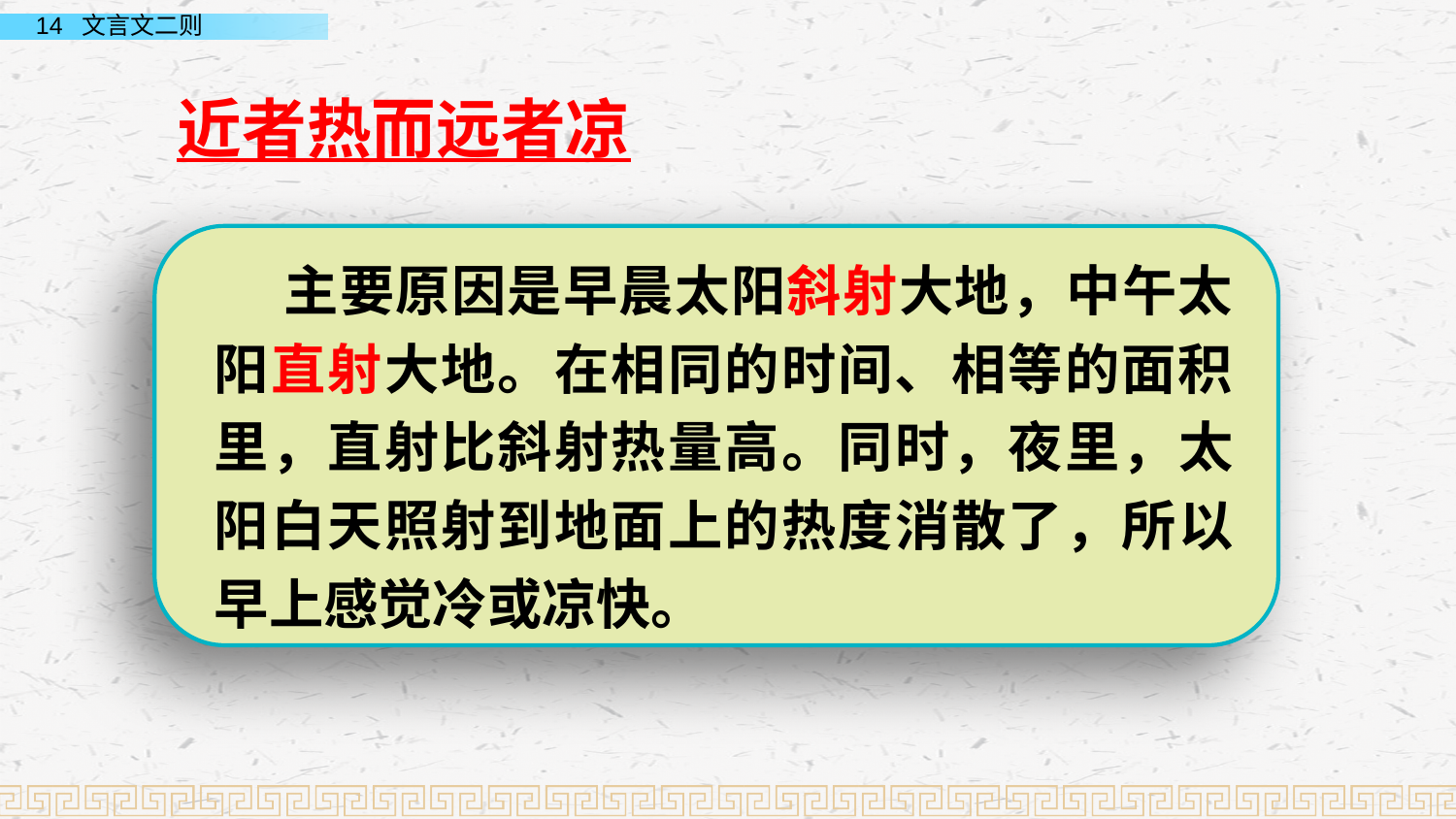

近者热而远者凉

    主要原因是早晨太阳斜射大地，中午太阳直射大地。在相同的时间、相等的面积里，直射比斜射热量高。同时，夜里，太阳白天照射到地面上的热度消散了，所以早上感觉冷或凉快。